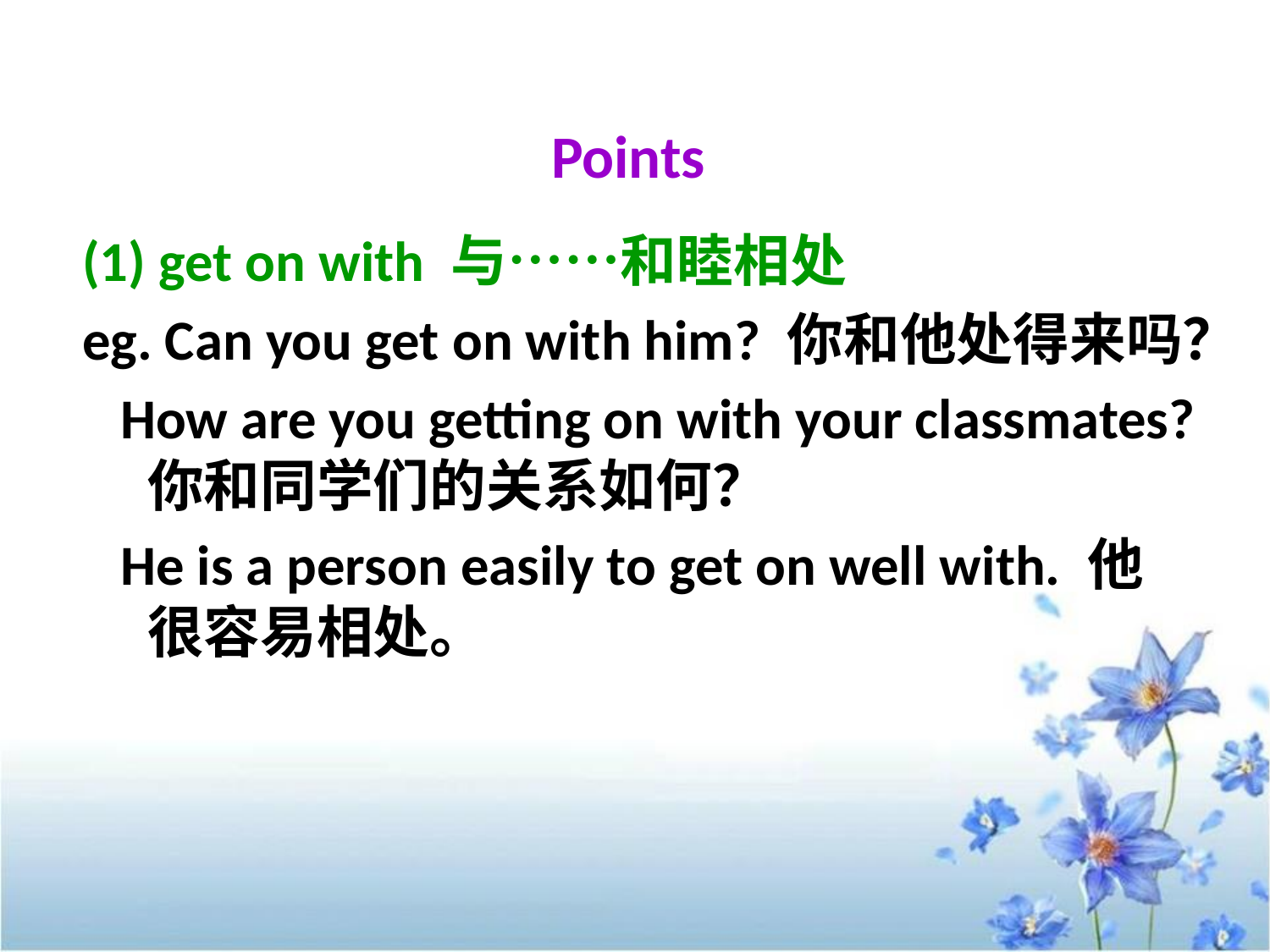

Points
(1) get on with 与……和睦相处
eg. Can you get on with him? 你和他处得来吗？
   How are you getting on with your classmates? 你和同学们的关系如何？
   He is a person easily to get on well with. 他很容易相处。